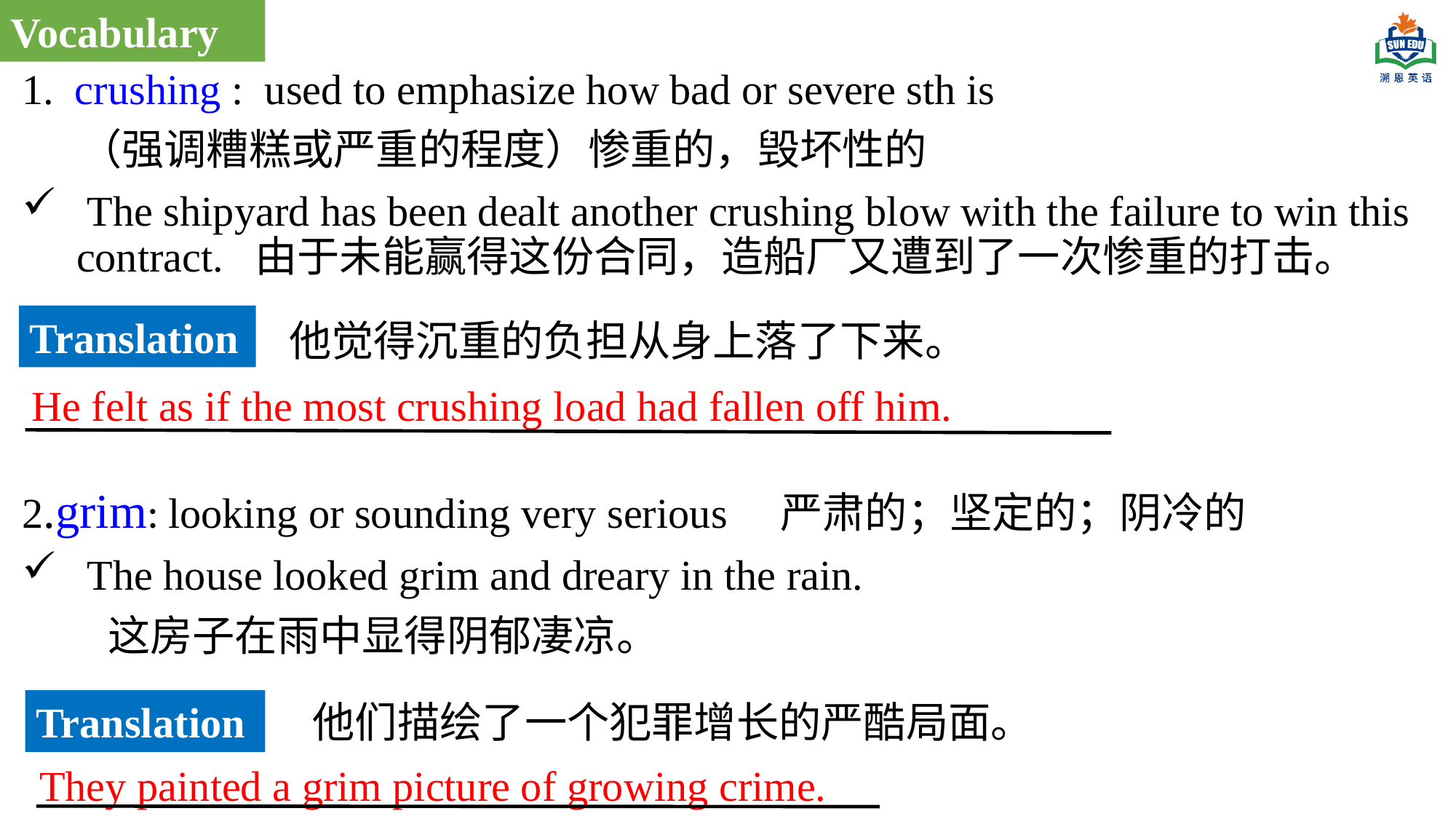

Vocabulary
1.  crushing :  used to emphasize how bad or severe sth is
     （强调糟糕或严重的程度）惨重的，毁坏性的
 The shipyard has been dealt another crushing blow with the failure to win this contract.  由于未能赢得这份合同，造船厂又遭到了一次惨重的打击。

2.grim: looking or sounding very serious    严肃的；坚定的；阴冷的
 The house looked grim and dreary in the rain.
        这房子在雨中显得阴郁凄凉。
Translation
他觉得沉重的负担从身上落了下来。
He felt as if the most crushing load had fallen off him.
Translation
他们描绘了一个犯罪增长的严酷局面。
They painted a grim picture of growing crime.